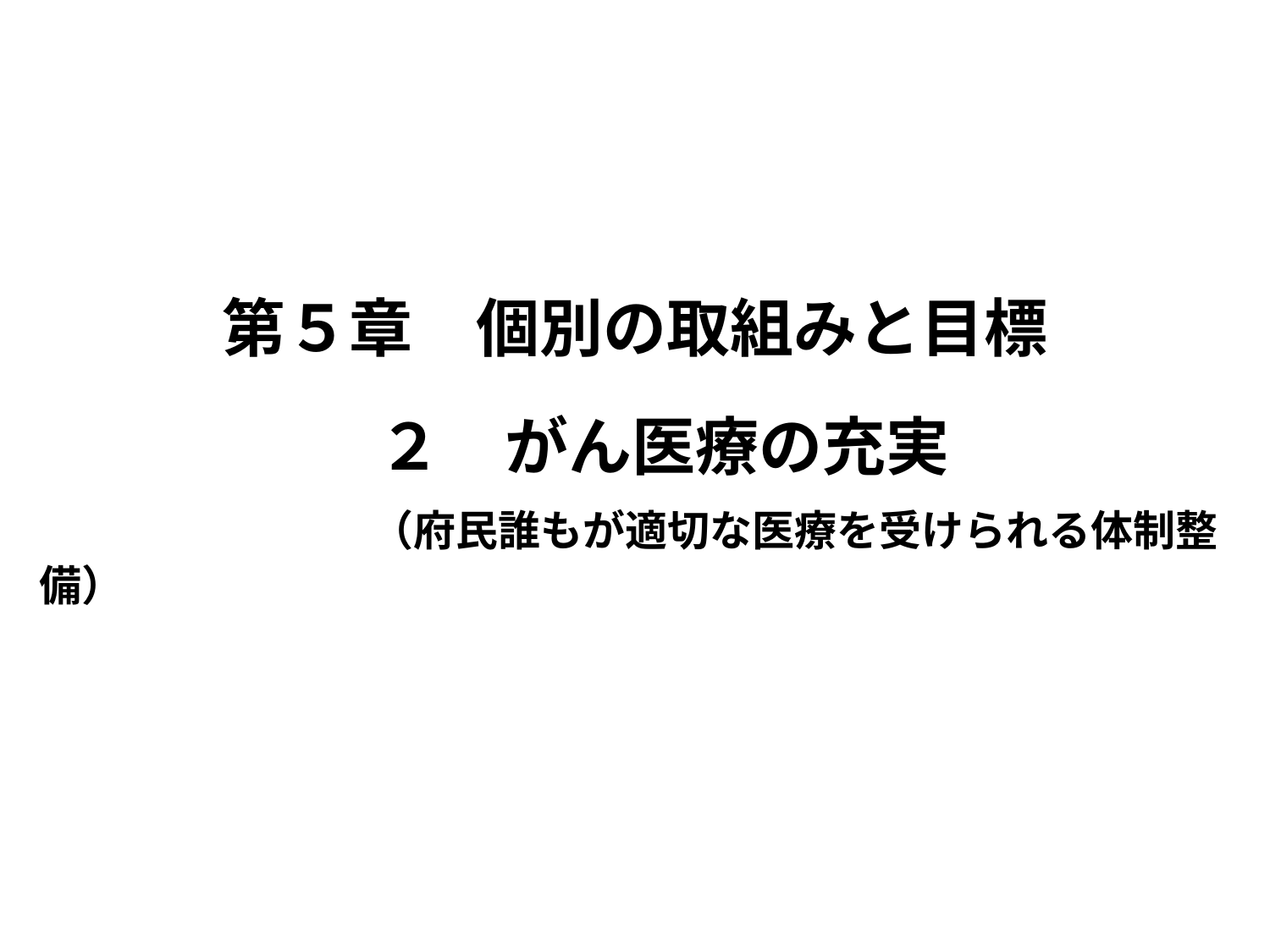

第５章　個別の取組みと目標
　　　　　　２　がん医療の充実
　　　 　　（府民誰もが適切な医療を受けられる体制整備）